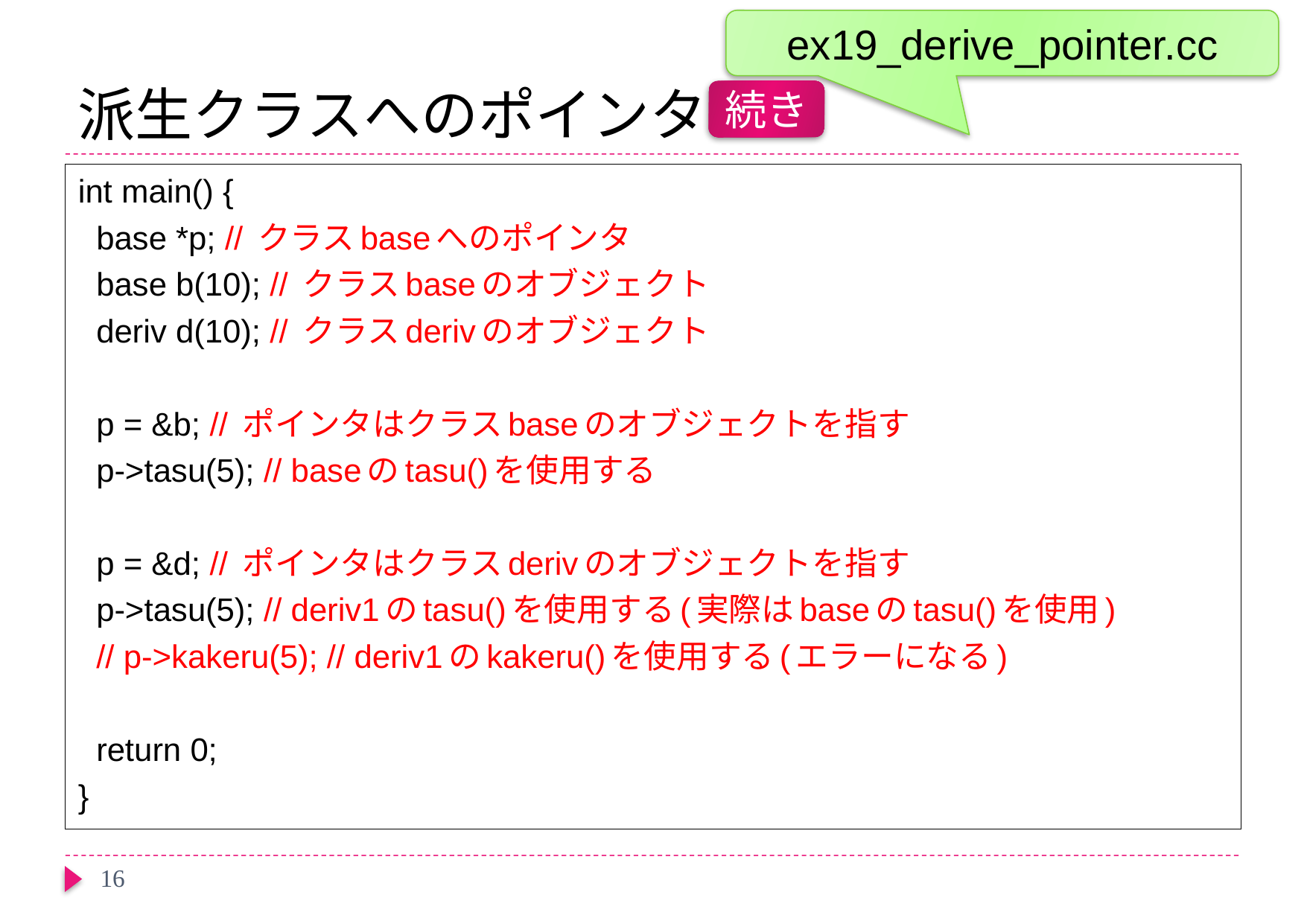

ex19_derive_pointer.cc
# 派生クラスへのポインタ
続き
int main() {
  base *p; // クラスbaseへのポインタ
  base b(10); // クラスbaseのオブジェクト
  deriv d(10); // クラスderivのオブジェクト

  p = &b; // ポインタはクラスbaseのオブジェクトを指す
  p->tasu(5); // baseのtasu()を使用する

  p = &d; // ポインタはクラスderivのオブジェクトを指す
  p->tasu(5); // deriv1のtasu()を使用する(実際はbaseのtasu()を使用)
  // p->kakeru(5); // deriv1のkakeru()を使用する(エラーになる)

  return 0;
}
16